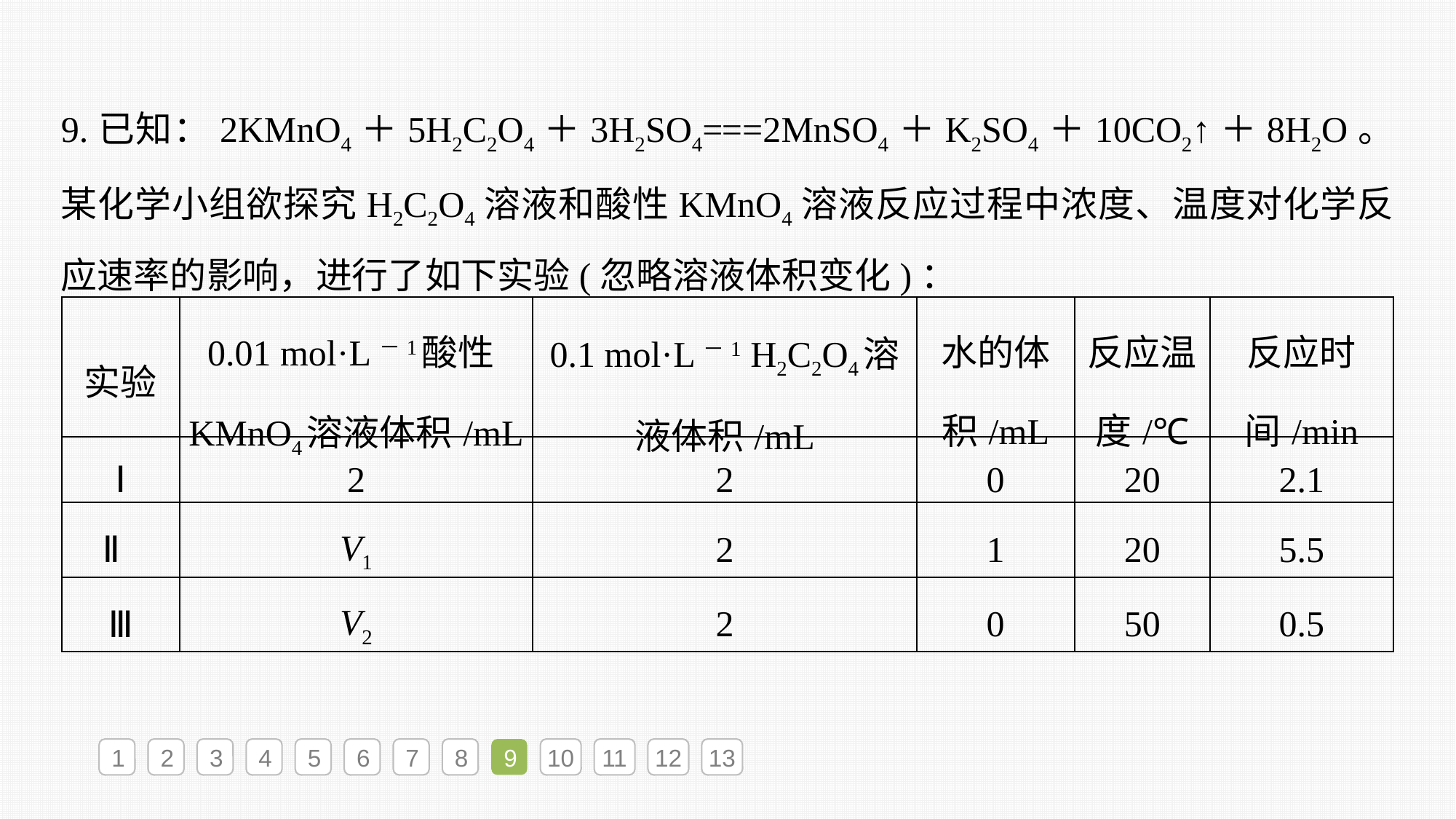

9.已知：2KMnO4＋5H2C2O4＋3H2SO4===2MnSO4＋K2SO4＋10CO2↑＋8H2O。某化学小组欲探究H2C2O4溶液和酸性KMnO4溶液反应过程中浓度、温度对化学反应速率的影响，进行了如下实验(忽略溶液体积变化)：
| 实验 | 0.01 mol·L－1酸性KMnO4溶液体积/mL | 0.1 mol·L－1 H2C2O4溶液体积/mL | 水的体积/mL | 反应温度/℃ | 反应时间/min |
| --- | --- | --- | --- | --- | --- |
| Ⅰ | 2 | 2 | 0 | 20 | 2.1 |
| Ⅱ | V1 | 2 | 1 | 20 | 5.5 |
| Ⅲ | V2 | 2 | 0 | 50 | 0.5 |
1
2
3
4
5
6
7
8
9
10
11
12
13